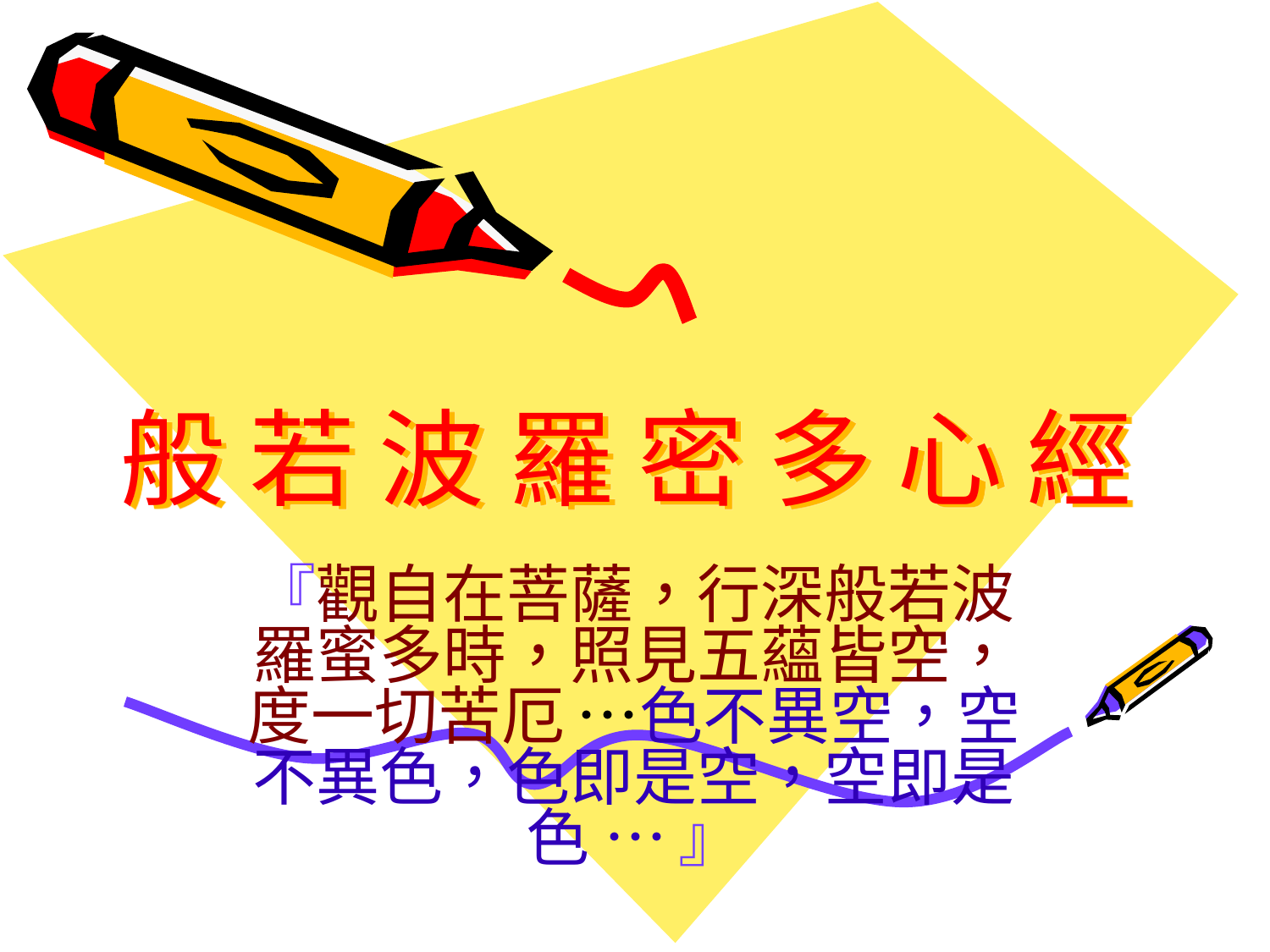

# 般 若 波 羅 密 多 心 經
『觀自在菩薩，行深般若波羅蜜多時，照見五蘊皆空，度一切苦厄 …色不異空，空不異色，色即是空，空即是色 … 』